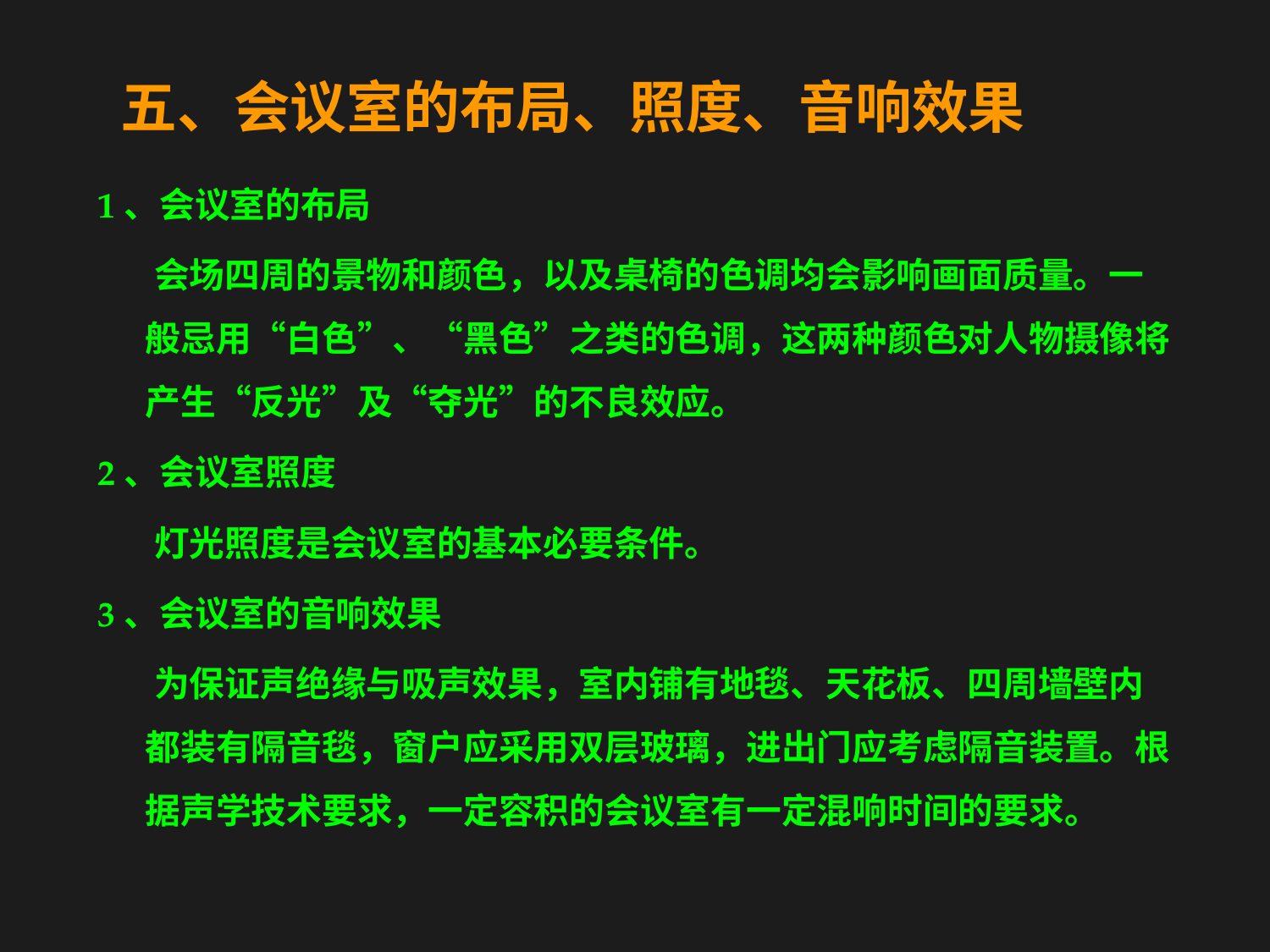

# 五、会议室的布局、照度、音响效果
1、会议室的布局
      会场四周的景物和颜色，以及桌椅的色调均会影响画面质量。一般忌用“白色”、“黑色”之类的色调，这两种颜色对人物摄像将产生“反光”及“夺光”的不良效应。
2、会议室照度
      灯光照度是会议室的基本必要条件。
3、会议室的音响效果
      为保证声绝缘与吸声效果，室内铺有地毯、天花板、四周墙壁内都装有隔音毯，窗户应采用双层玻璃，进出门应考虑隔音装置。根据声学技术要求，一定容积的会议室有一定混响时间的要求。